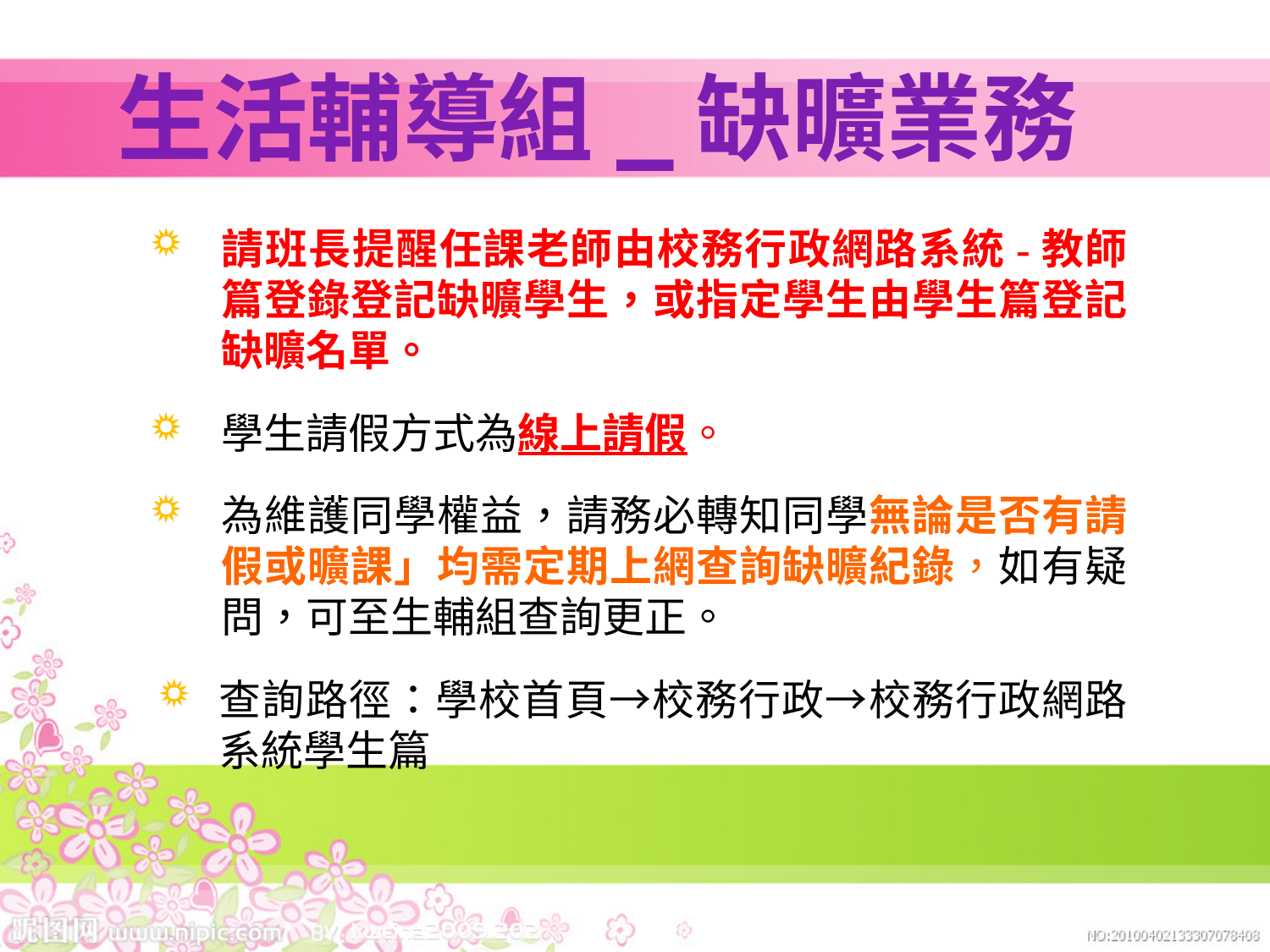

# 生活輔導組_缺曠業務
請班長提醒任課老師由校務行政網路系統-教師篇登錄登記缺曠學生，或指定學生由學生篇登記缺曠名單。
學生請假方式為線上請假。
為維護同學權益，請務必轉知同學無論是否有請假或曠課」均需定期上網查詢缺曠紀錄，如有疑問，可至生輔組查詢更正。
查詢路徑：學校首頁→校務行政→校務行政網路系統學生篇